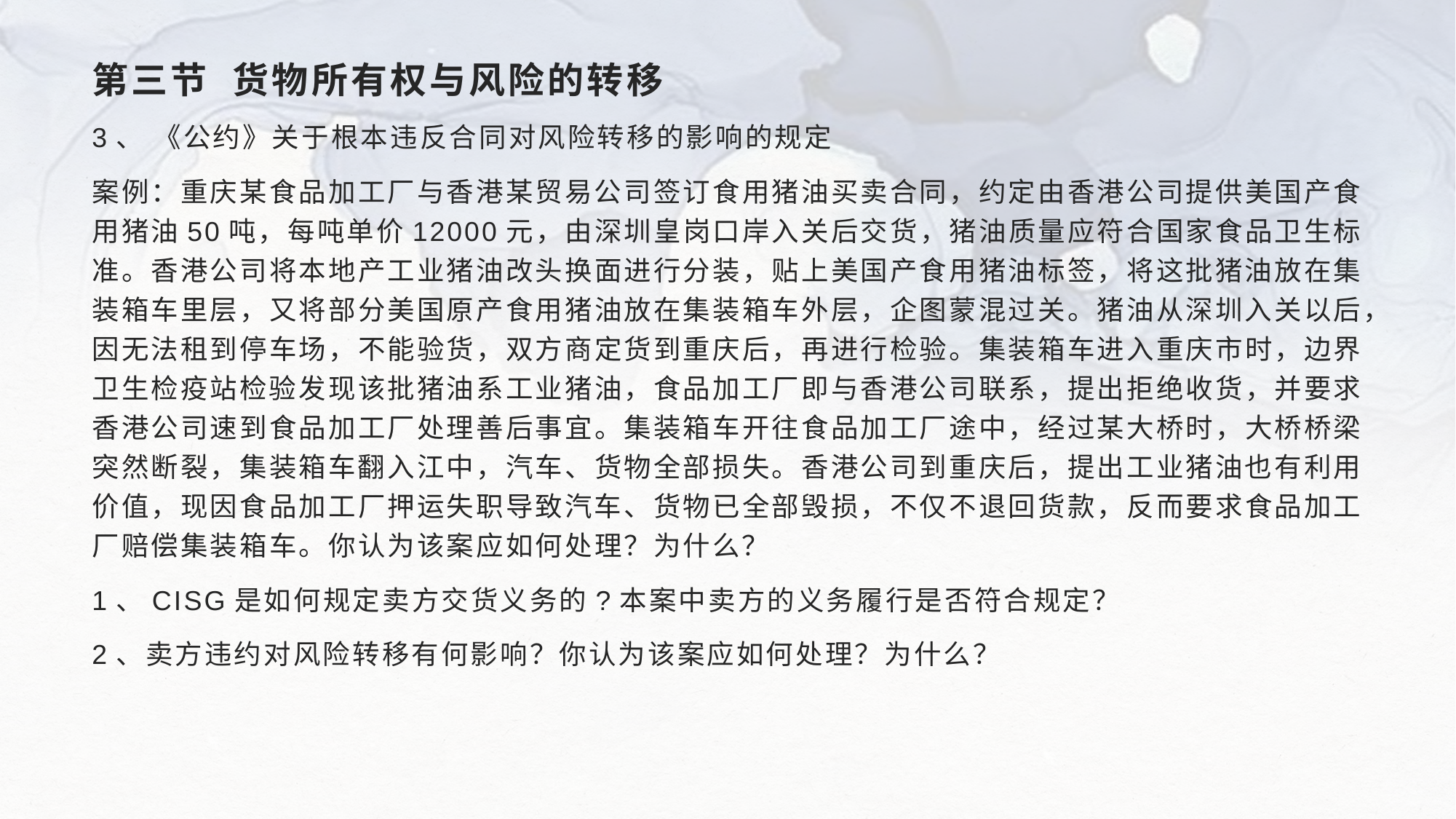

# 第三节  货物所有权与风险的转移
3、 《公约》关于根本违反合同对风险转移的影响的规定
案例：重庆某食品加工厂与香港某贸易公司签订食用猪油买卖合同，约定由香港公司提供美国产食用猪油50吨，每吨单价12000元，由深圳皇岗口岸入关后交货，猪油质量应符合国家食品卫生标准。香港公司将本地产工业猪油改头换面进行分装，贴上美国产食用猪油标签，将这批猪油放在集装箱车里层，又将部分美国原产食用猪油放在集装箱车外层，企图蒙混过关。猪油从深圳入关以后，因无法租到停车场，不能验货，双方商定货到重庆后，再进行检验。集装箱车进入重庆市时，边界卫生检疫站检验发现该批猪油系工业猪油，食品加工厂即与香港公司联系，提出拒绝收货，并要求香港公司速到食品加工厂处理善后事宜。集装箱车开往食品加工厂途中，经过某大桥时，大桥桥梁突然断裂，集装箱车翻入江中，汽车、货物全部损失。香港公司到重庆后，提出工业猪油也有利用价值，现因食品加工厂押运失职导致汽车、货物已全部毁损，不仅不退回货款，反而要求食品加工厂赔偿集装箱车。你认为该案应如何处理？为什么？
1、CISG是如何规定卖方交货义务的?本案中卖方的义务履行是否符合规定？
2、卖方违约对风险转移有何影响？你认为该案应如何处理？为什么？